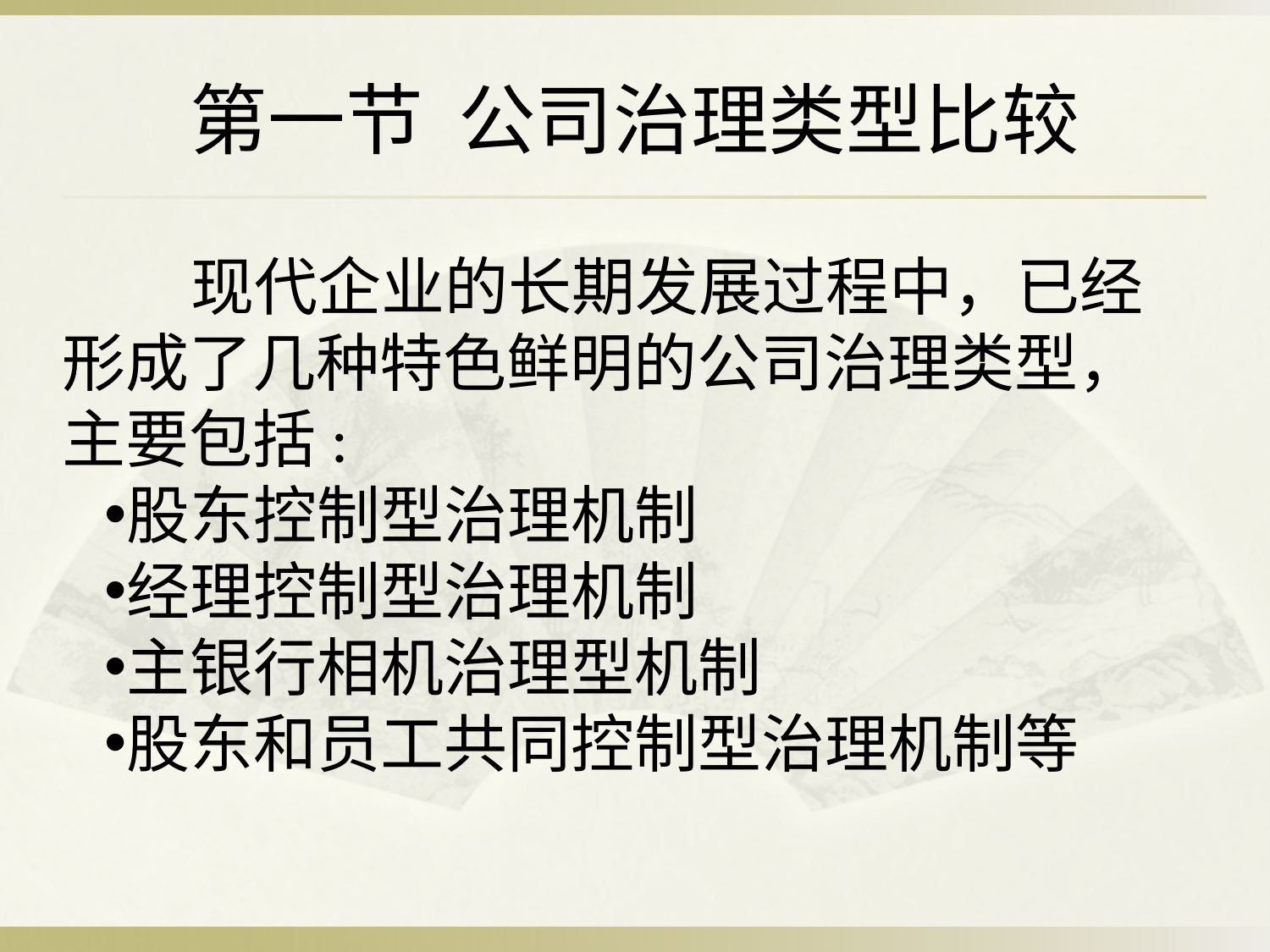

# 第一节  公司治理类型比较
     现代企业的长期发展过程中，已经形成了几种特色鲜明的公司治理类型，主要包括:
股东控制型治理机制
经理控制型治理机制
主银行相机治理型机制
股东和员工共同控制型治理机制等